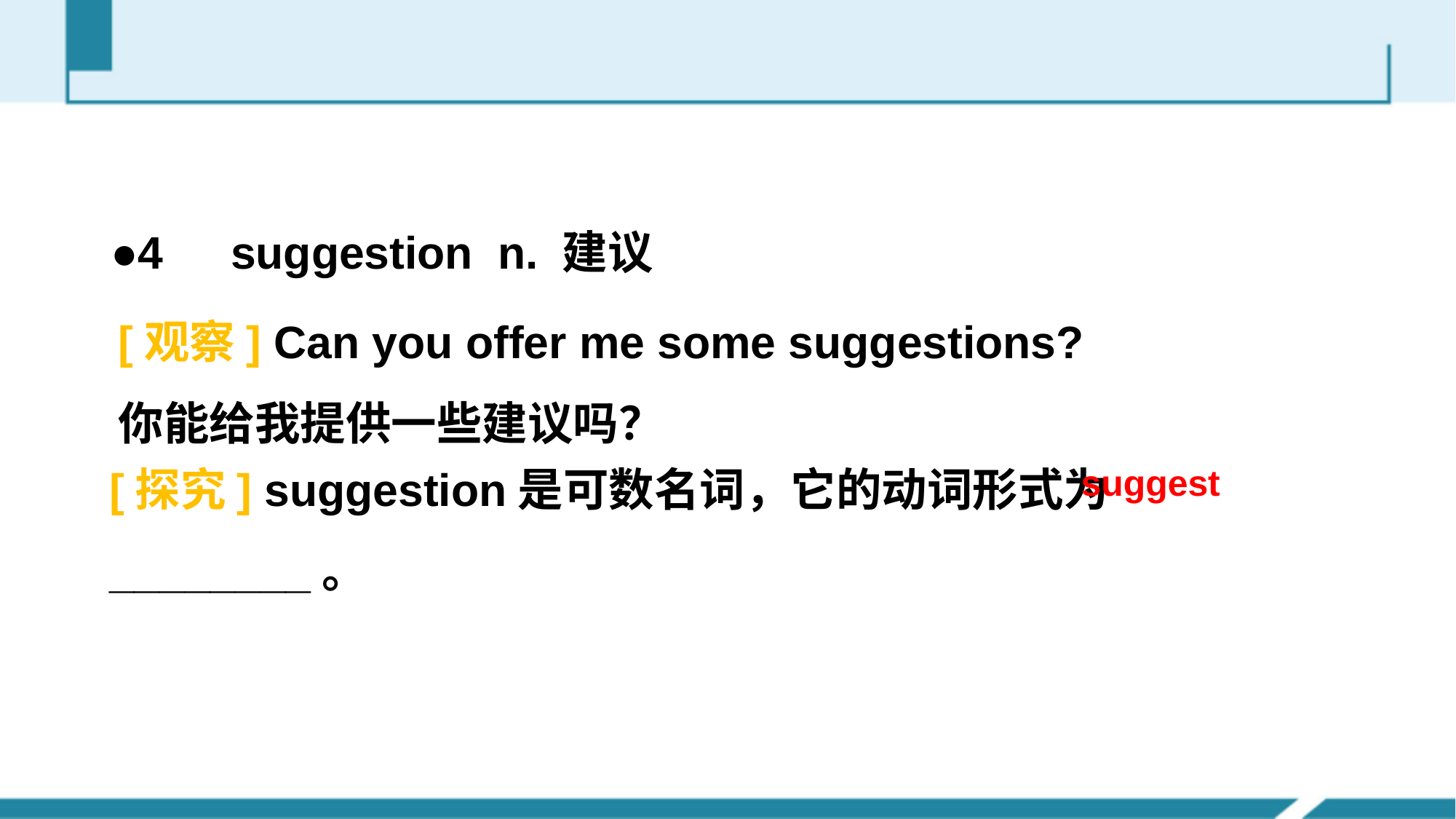

#
●4　suggestion  n. 建议
[观察] Can you offer me some suggestions?
你能给我提供一些建议吗？
[探究] suggestion是可数名词，它的动词形式为________。
suggest